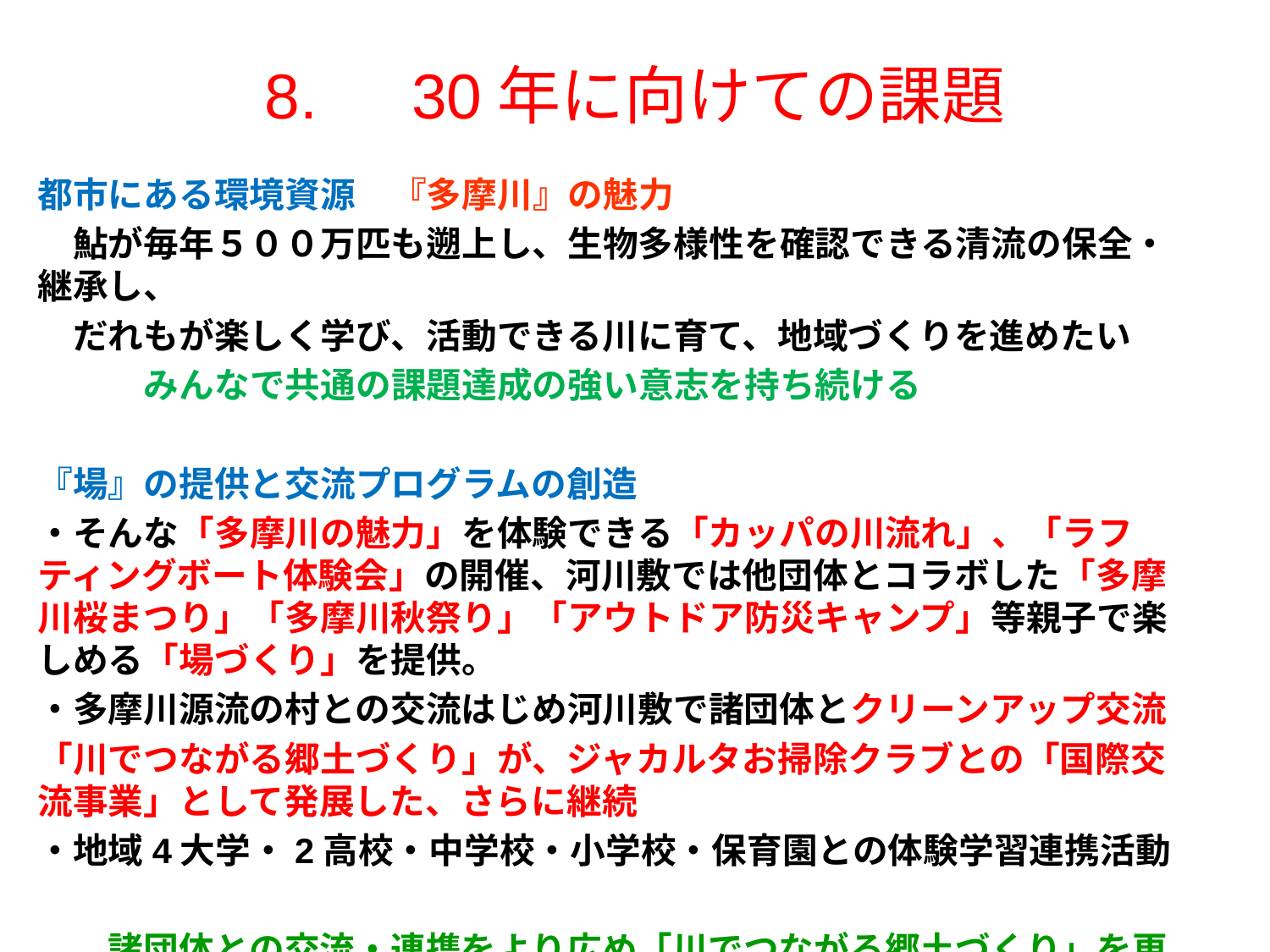

# 8.　30年に向けての課題
都市にある環境資源　『多摩川』の魅力
　鮎が毎年５００万匹も遡上し、生物多様性を確認できる清流の保全・継承し、
　だれもが楽しく学び、活動できる川に育て、地域づくりを進めたい
　　　みんなで共通の課題達成の強い意志を持ち続ける

『場』の提供と交流プログラムの創造
・そんな「多摩川の魅力」を体験できる「カッパの川流れ」、「ラフティングボート体験会」の開催、河川敷では他団体とコラボした「多摩川桜まつり」「多摩川秋祭り」「アウトドア防災キャンプ」等親子で楽しめる「場づくり」を提供。
・多摩川源流の村との交流はじめ河川敷で諸団体とクリーンアップ交流
「川でつながる郷土づくり」が、ジャカルタお掃除クラブとの「国際交流事業」として発展した、さらに継続
・地域4大学・2高校・中学校・小学校・保育園との体験学習連携活動

　　諸団体との交流・連携をより広め「川でつながる郷土づくり」を更に展開